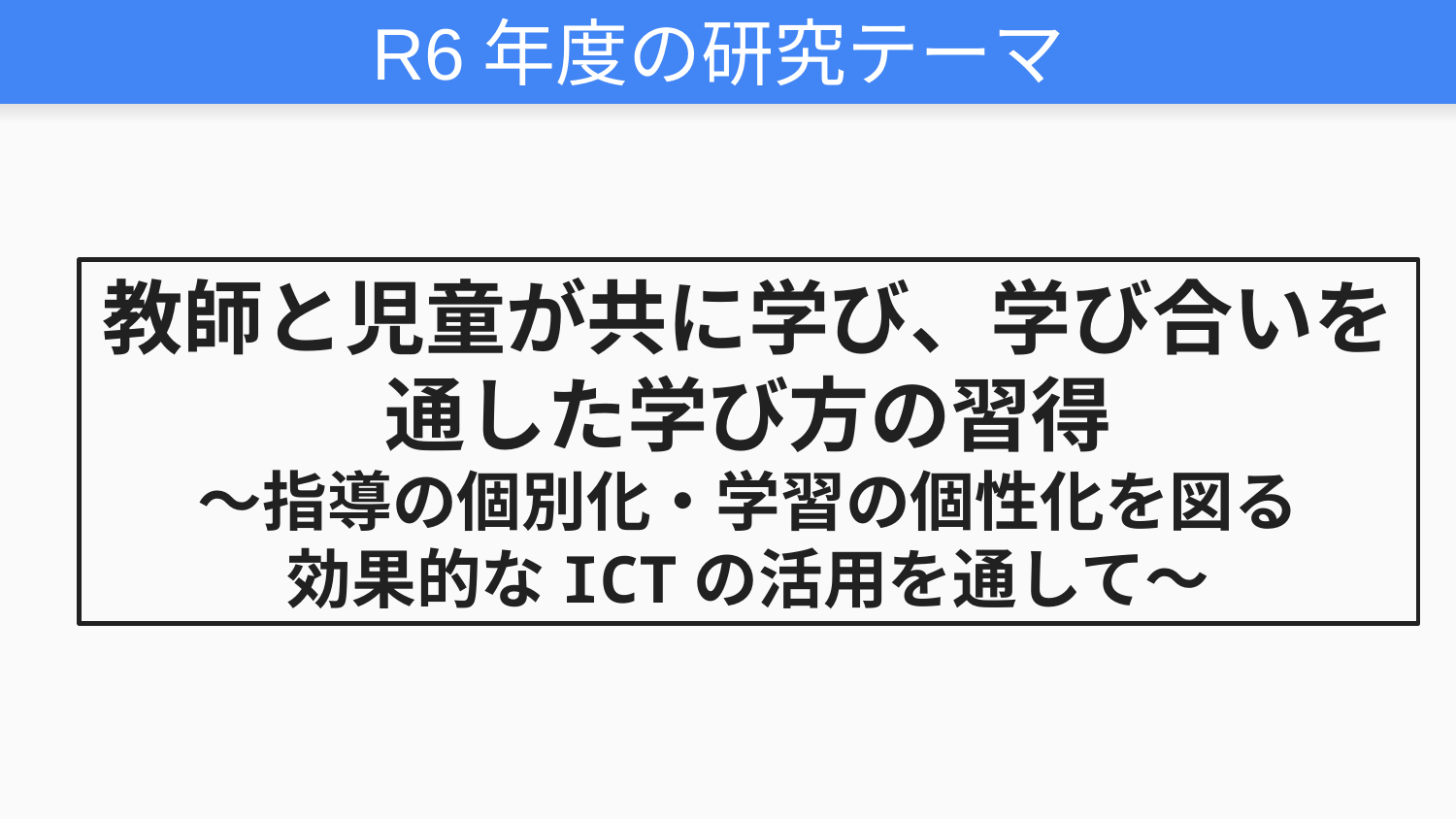

# R6年度の研究テーマ
教師と児童が共に学び、学び合いを
通した学び方の習得
～指導の個別化・学習の個性化を図る
効果的なICTの活用を通して～